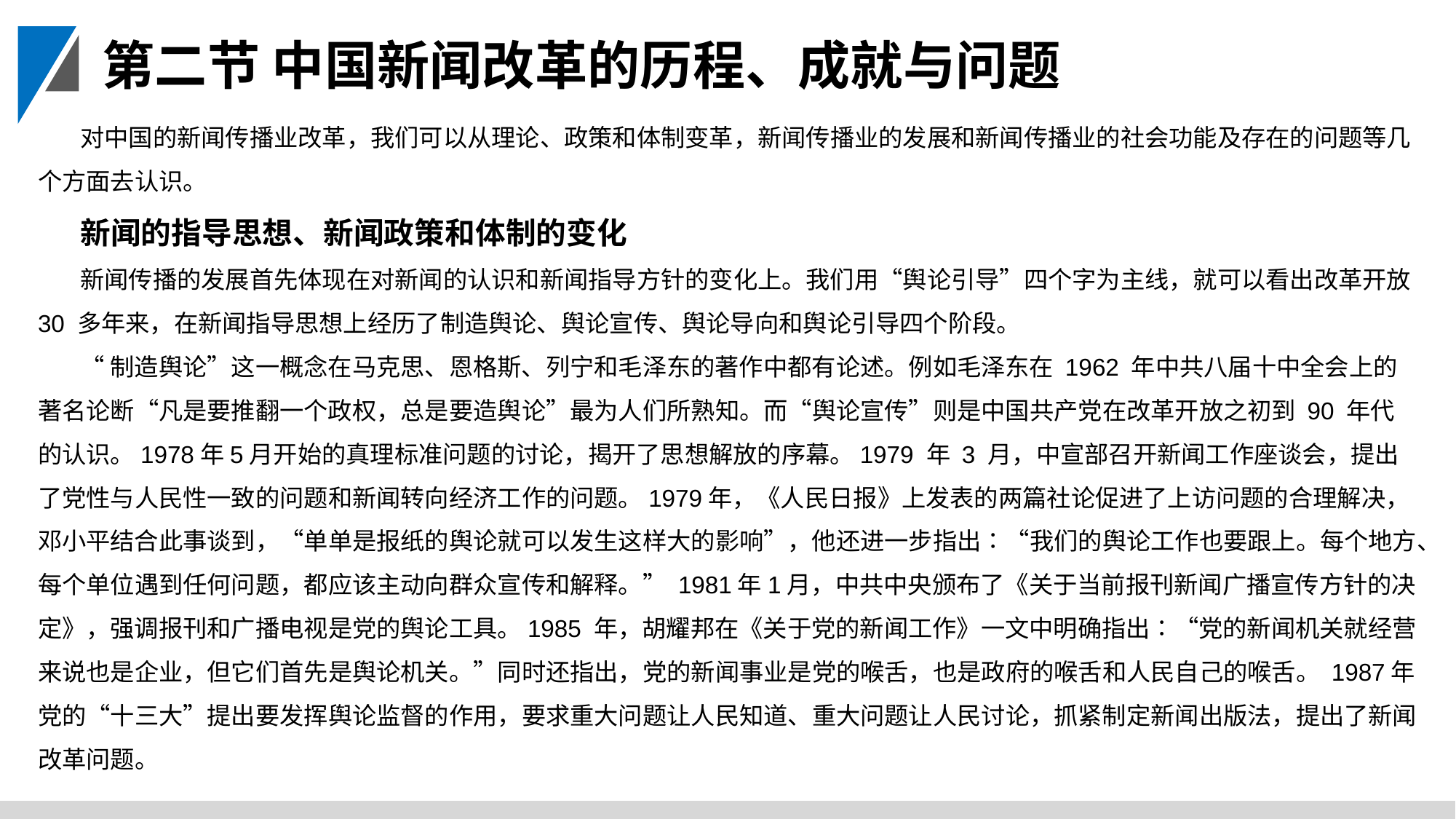

第二节 中国新闻改革的历程、成就与问题
对中国的新闻传播业改革，我们可以从理论、政策和体制变革，新闻传播业的发展和新闻传播业的社会功能及存在的问题等几个方面去认识。
新闻的指导思想、新闻政策和体制的变化
新闻传播的发展首先体现在对新闻的认识和新闻指导方针的变化上。我们用“舆论引导”四个字为主线，就可以看出改革开放 30 多年来，在新闻指导思想上经历了制造舆论、舆论宣传、舆论导向和舆论引导四个阶段。
“制造舆论”这一概念在马克思、恩格斯、列宁和毛泽东的著作中都有论述。例如毛泽东在 1962 年中共八届十中全会上的著名论断“凡是要推翻一个政权，总是要造舆论”最为人们所熟知。而“舆论宣传”则是中国共产党在改革开放之初到 90 年代的认识。1978年5月开始的真理标准问题的讨论，揭开了思想解放的序幕。1979 年 3 月，中宣部召开新闻工作座谈会，提出了党性与人民性一致的问题和新闻转向经济工作的问题。1979年，《人民日报》上发表的两篇社论促进了上访问题的合理解决，邓小平结合此事谈到，“单单是报纸的舆论就可以发生这样大的影响”，他还进一步指出∶“我们的舆论工作也要跟上。每个地方、每个单位遇到任何问题，都应该主动向群众宣传和解释。” 1981年1月，中共中央颁布了《关于当前报刊新闻广播宣传方针的决定》，强调报刊和广播电视是党的舆论工具。1985 年，胡耀邦在《关于党的新闻工作》一文中明确指出∶“党的新闻机关就经营来说也是企业，但它们首先是舆论机关。”同时还指出，党的新闻事业是党的喉舌，也是政府的喉舌和人民自己的喉舌。 1987年党的“十三大”提出要发挥舆论监督的作用，要求重大问题让人民知道、重大问题让人民讨论，抓紧制定新闻出版法，提出了新闻改革问题。